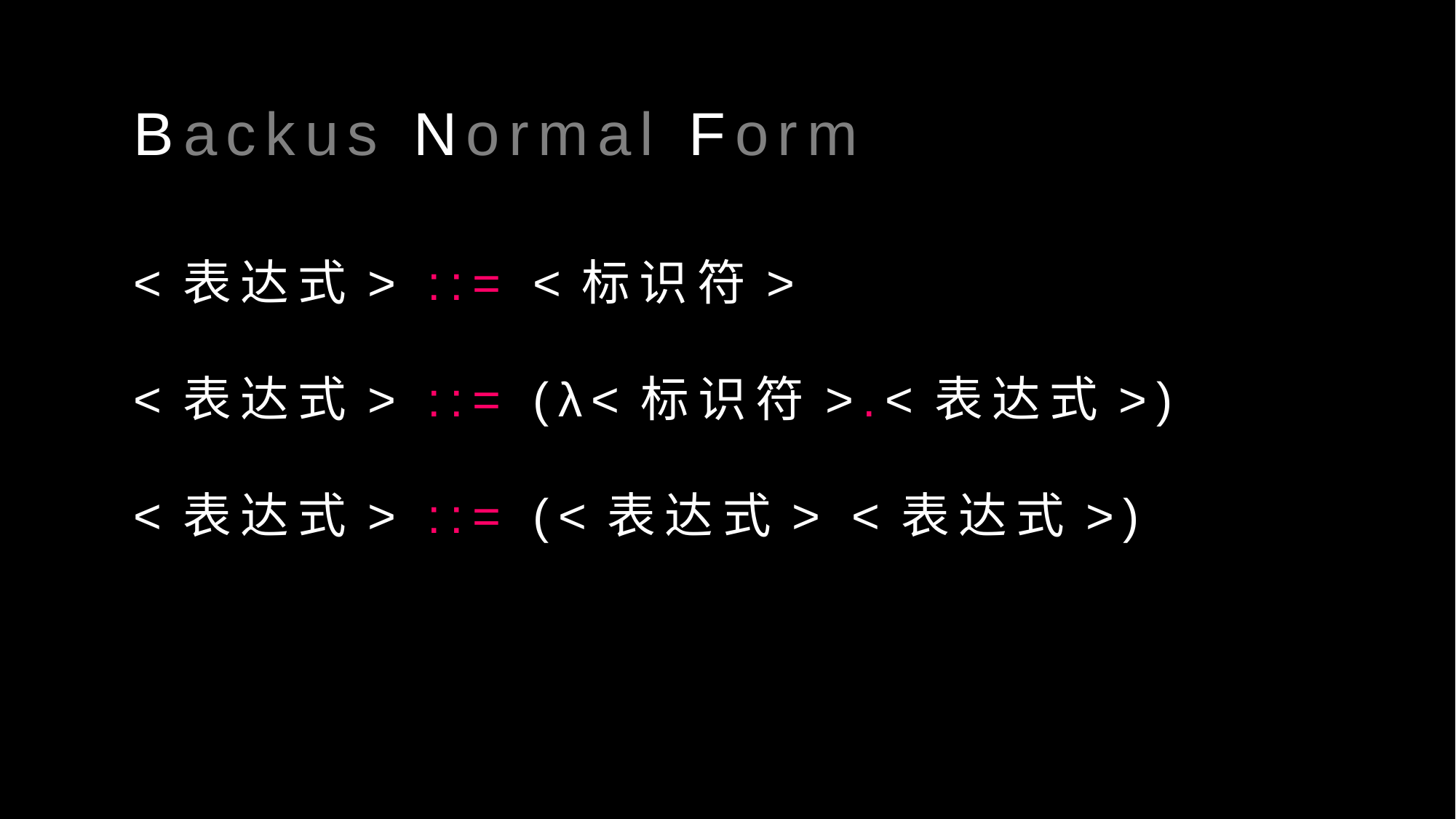

Backus Normal Form

<表达式> ::= <标识符>

<表达式> ::= (λ<标识符>.<表达式>)

<表达式> ::= (<表达式> <表达式>)